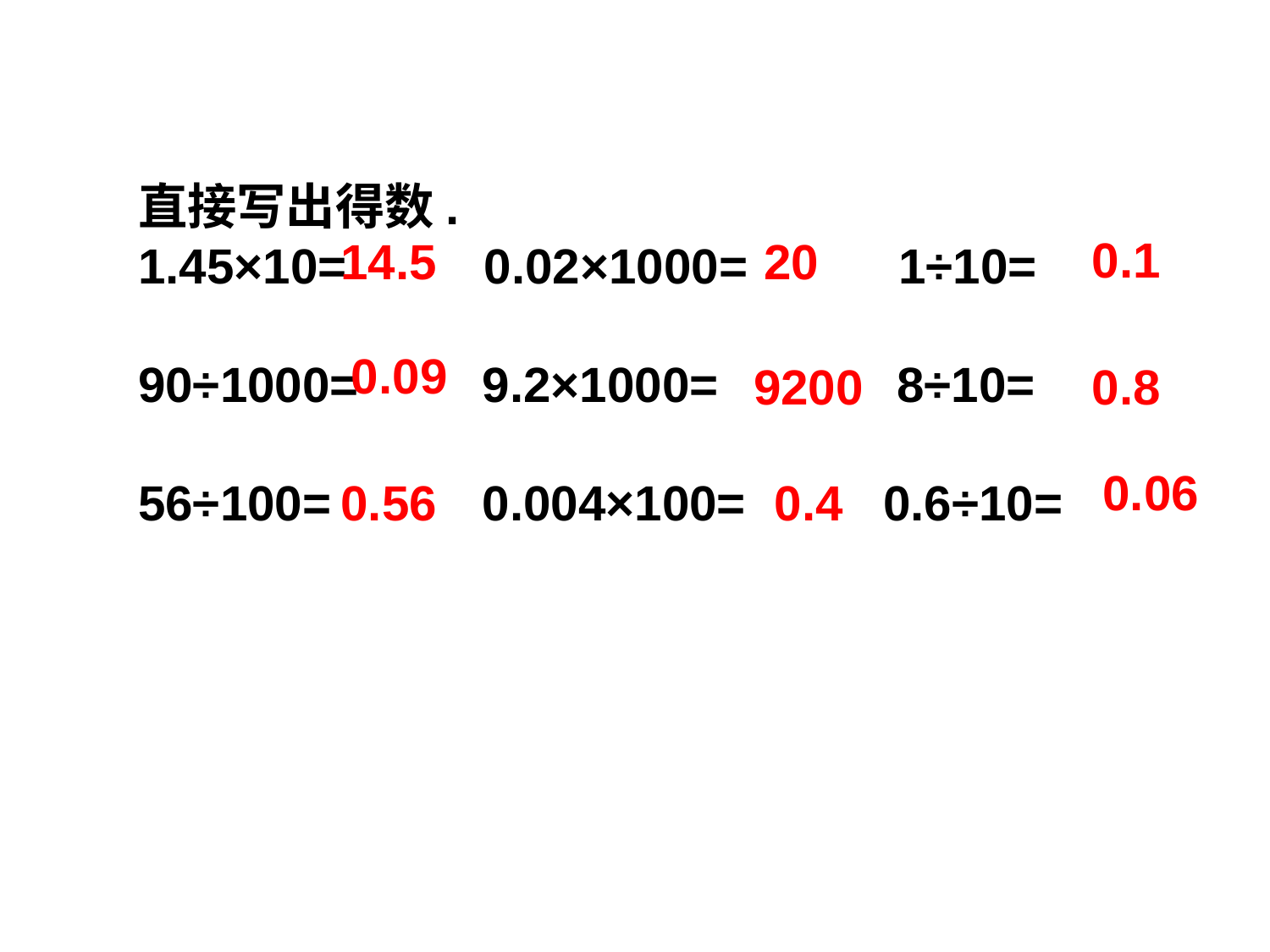

直接写出得数.
1.45×10=          0.02×1000=           1÷10=

90÷1000=         9.2×1000=             8÷10=

56÷100=           0.004×100=          0.6÷10=
0.1
14.5
20
0.09
9200
0.8
0.06
0.56
0.4